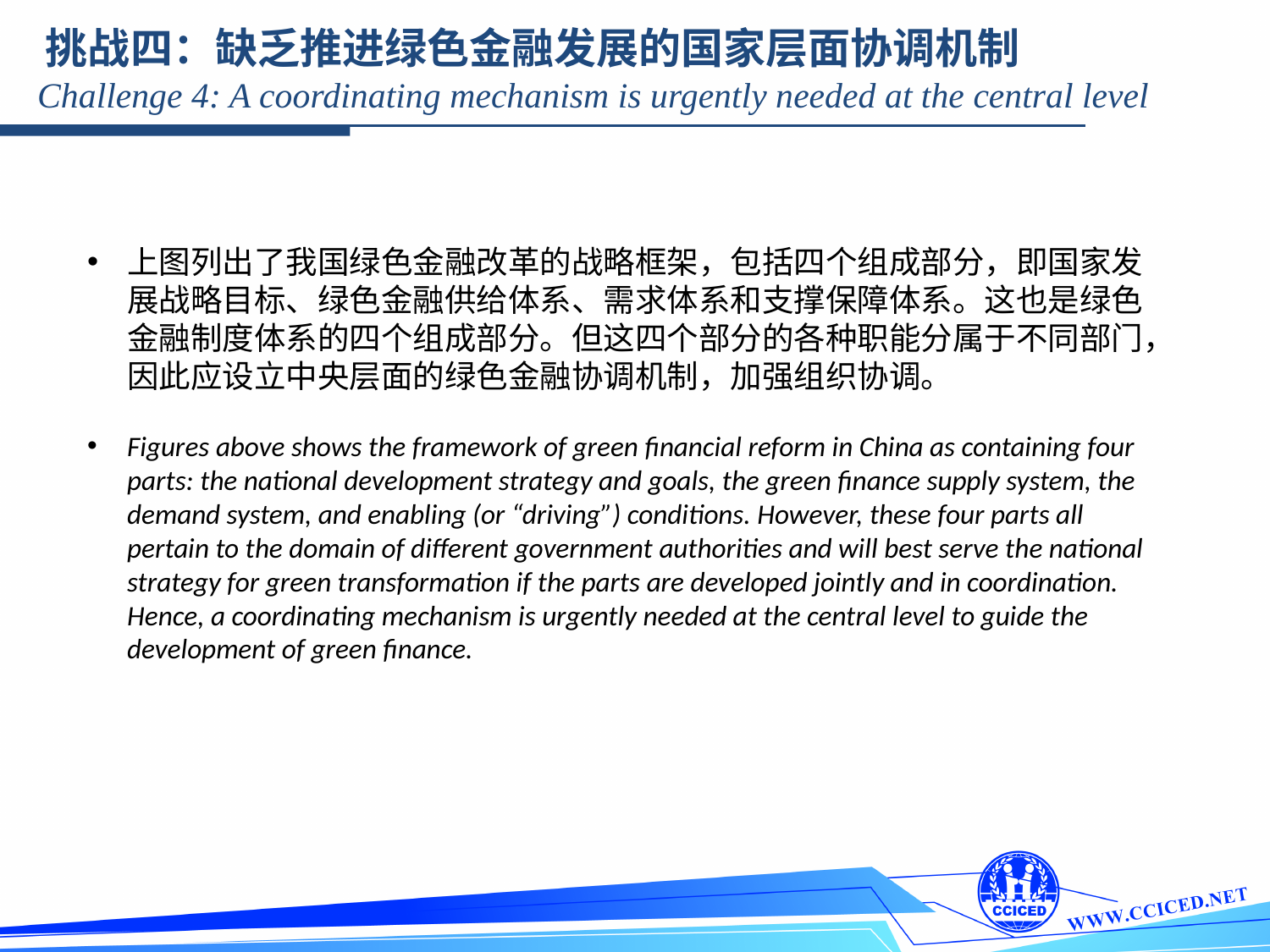

挑战四：缺乏推进绿色金融发展的国家层面协调机制
Challenge 4: A coordinating mechanism is urgently needed at the central level
上图列出了我国绿色金融改革的战略框架，包括四个组成部分，即国家发展战略目标、绿色金融供给体系、需求体系和支撑保障体系。这也是绿色金融制度体系的四个组成部分。但这四个部分的各种职能分属于不同部门，因此应设立中央层面的绿色金融协调机制，加强组织协调。

Figures above shows the framework of green financial reform in China as containing four parts: the national development strategy and goals, the green finance supply system, the demand system, and enabling (or “driving”) conditions. However, these four parts all pertain to the domain of different government authorities and will best serve the national strategy for green transformation if the parts are developed jointly and in coordination. Hence, a coordinating mechanism is urgently needed at the central level to guide the development of green finance.